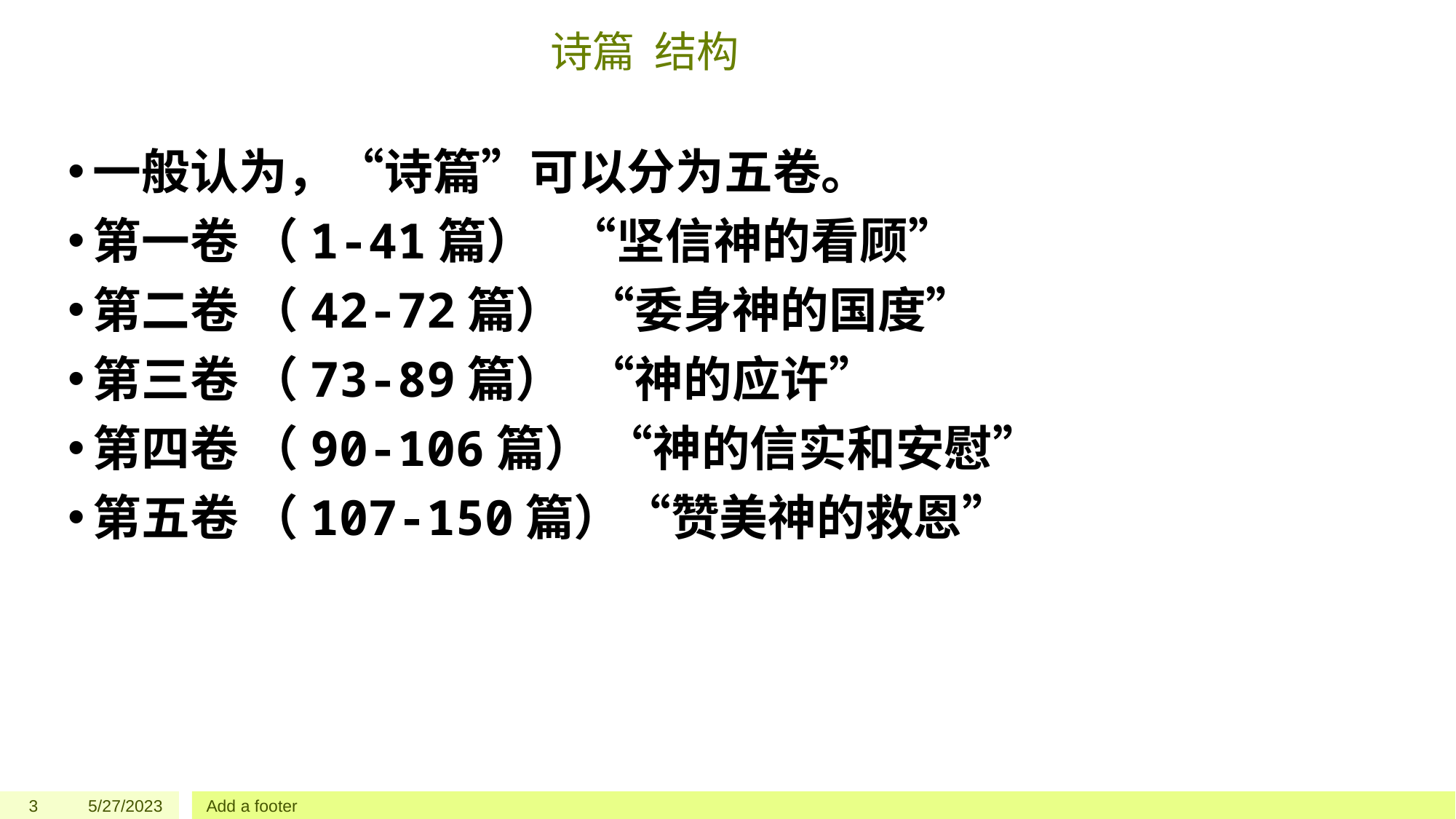

# 诗篇  结构

一般认为，“诗篇”可以分为五卷。
第一卷 （1-41篇）   “坚信神的看顾”
第二卷 （42-72篇）  “委身神的国度”
第三卷 （73-89篇）  “神的应许”
第四卷 （90-106篇） “神的信实和安慰”
第五卷 （107-150篇）“赞美神的救恩”
3
5/27/2023
Add a footer